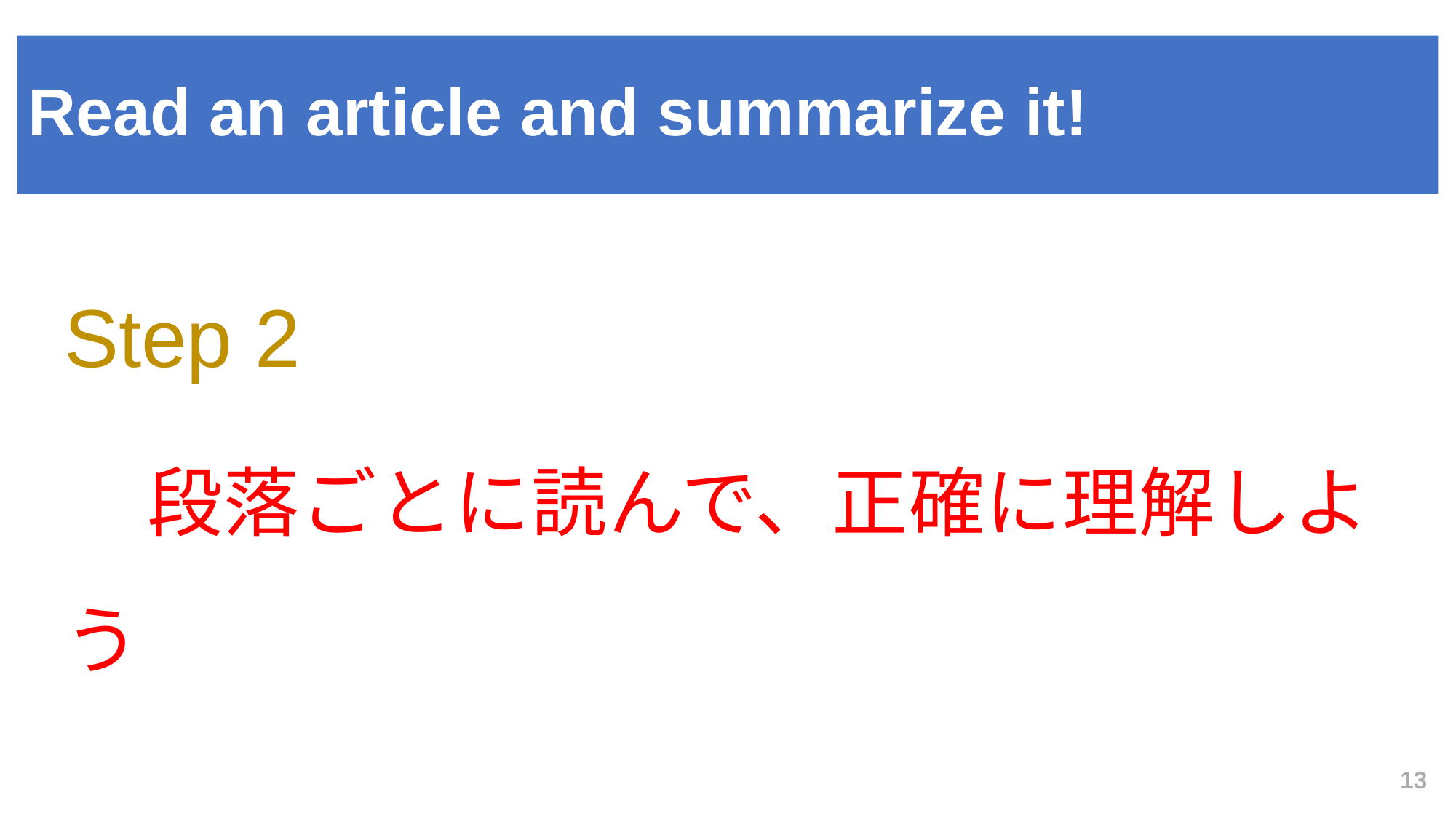

Read an article and summarize it!
#
Step 2
　段落ごとに読んで、正確に理解しよう